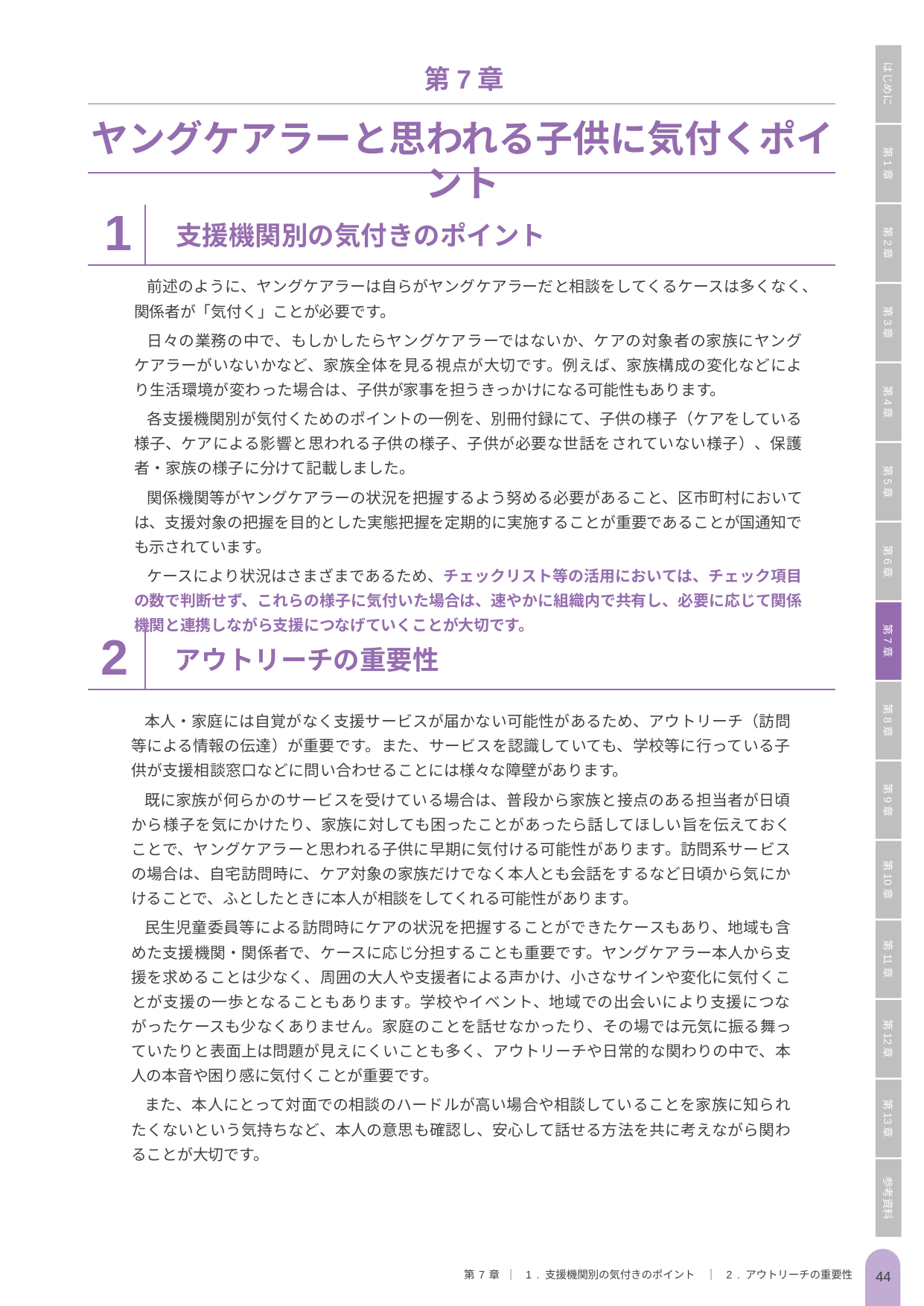

はじめに
第1章
第2章
第3章
第4章
第5章
第6章
第7章
第8章
第9章
第10章
第11章
第12章
第13章
参考資料
第7章

ヤングケアラーと思われる子供に気付くポイント

1

支援機関別の気付きのポイント
前述のように、ヤングケアラーは自らがヤングケアラーだと相談をしてくるケースは多くなく、関係者が「気付く」ことが必要です。
日々の業務の中で、もしかしたらヤングケアラーではないか、ケアの対象者の家族にヤングケアラーがいないかなど、家族全体を見る視点が大切です。例えば、家族構成の変化などにより生活環境が変わった場合は、子供が家事を担うきっかけになる可能性もあります。
各支援機関別が気付くためのポイントの一例を、別冊付録にて、子供の様子（ケアをしている様子、ケアによる影響と思われる子供の様子、子供が必要な世話をされていない様子）、保護者・家族の様子に分けて記載しました。
関係機関等がヤングケアラーの状況を把握するよう努める必要があること、区市町村においては、支援対象の把握を目的とした実態把握を定期的に実施することが重要であることが国通知でも示されています。
ケースにより状況はさまざまであるため、チェックリスト等の活用においては、チェック項目の数で判断せず、これらの様子に気付いた場合は、速やかに組織内で共有し、必要に応じて関係機関と連携しながら支援につなげていくことが大切です。
2

アウトリーチの重要性
本人・家庭には自覚がなく支援サービスが届かない可能性があるため、アウトリーチ（訪問等による情報の伝達）が重要です。また、サービスを認識していても、学校等に行っている子供が支援相談窓口などに問い合わせることには様々な障壁があります。
既に家族が何らかのサービスを受けている場合は、普段から家族と接点のある担当者が日頃から様子を気にかけたり、家族に対しても困ったことがあったら話してほしい旨を伝えておくことで、ヤングケアラーと思われる子供に早期に気付ける可能性があります。訪問系サービスの場合は、自宅訪問時に、ケア対象の家族だけでなく本人とも会話をするなど日頃から気にかけることで、ふとしたときに本人が相談をしてくれる可能性があります。
民生児童委員等による訪問時にケアの状況を把握することができたケースもあり、地域も含めた支援機関・関係者で、ケースに応じ分担することも重要です。ヤングケアラー本人から支援を求めることは少なく、周囲の大人や支援者による声かけ、小さなサインや変化に気付くことが支援の一歩となることもあります。学校やイベント、地域での出会いにより支援につながったケースも少なくありません。家庭のことを話せなかったり、その場では元気に振る舞っていたりと表面上は問題が見えにくいことも多く、アウトリーチや日常的な関わりの中で、本人の本音や困り感に気付くことが重要です。
また、本人にとって対面での相談のハードルが高い場合や相談していることを家族に知られたくないという気持ちなど、本人の意思も確認し、安心して話せる方法を共に考えながら関わることが大切です。

第7章 ｜ 1. 支援機関別の気付きのポイント　｜ 2. アウトリーチの重要性
44